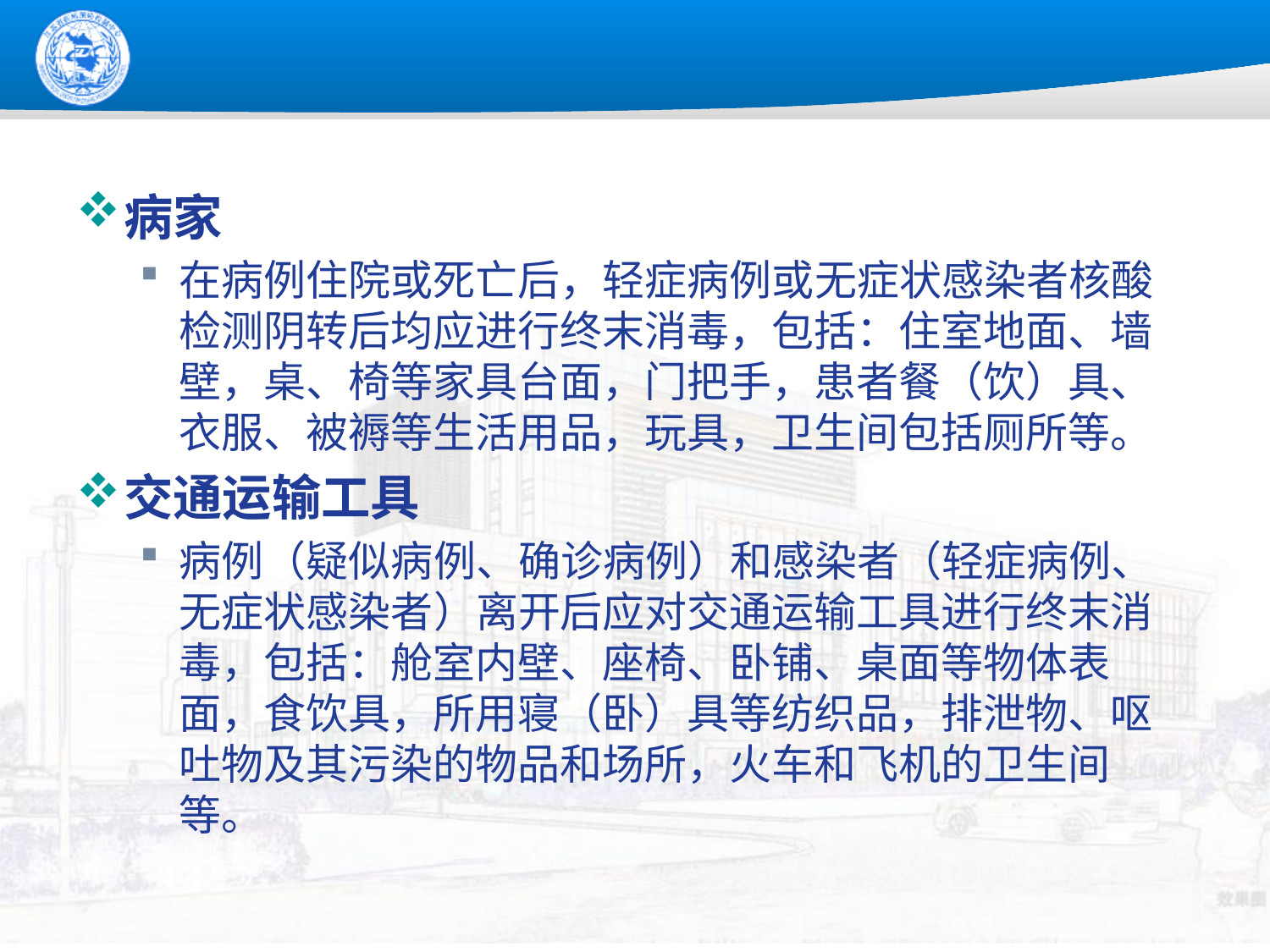

#
病家
在病例住院或死亡后，轻症病例或无症状感染者核酸检测阴转后均应进行终末消毒，包括：住室地面、墙壁，桌、椅等家具台面，门把手，患者餐（饮）具、衣服、被褥等生活用品，玩具，卫生间包括厕所等。
交通运输工具
病例（疑似病例、确诊病例）和感染者（轻症病例、无症状感染者）离开后应对交通运输工具进行终末消毒，包括：舱室内壁、座椅、卧铺、桌面等物体表面，食饮具，所用寝（卧）具等纺织品，排泄物、呕吐物及其污染的物品和场所，火车和飞机的卫生间等。